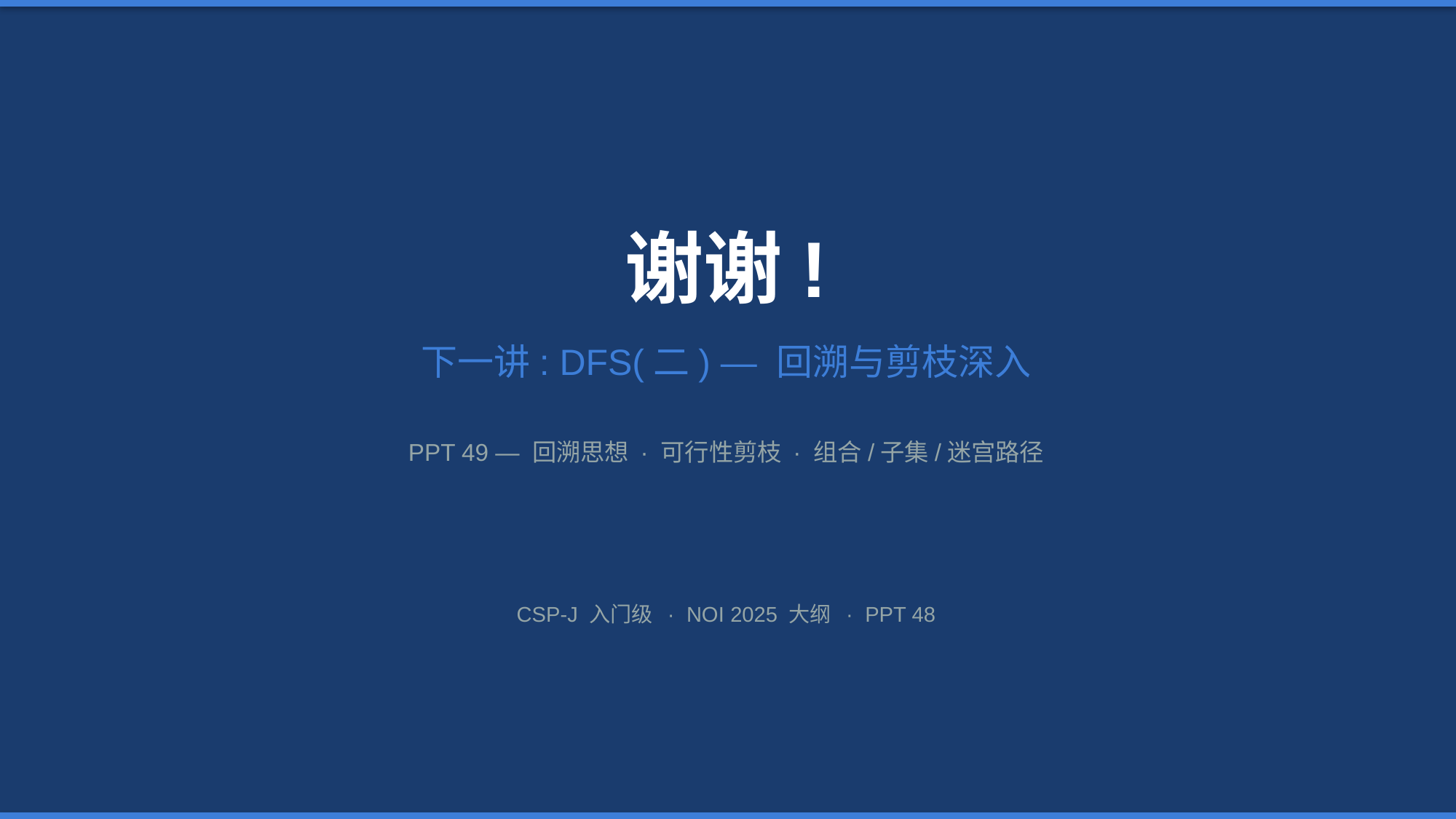

谢谢!
下一讲: DFS(二) — 回溯与剪枝深入
PPT 49 — 回溯思想 · 可行性剪枝 · 组合/子集/迷宫路径
CSP-J 入门级  ·  NOI 2025 大纲  ·  PPT 48